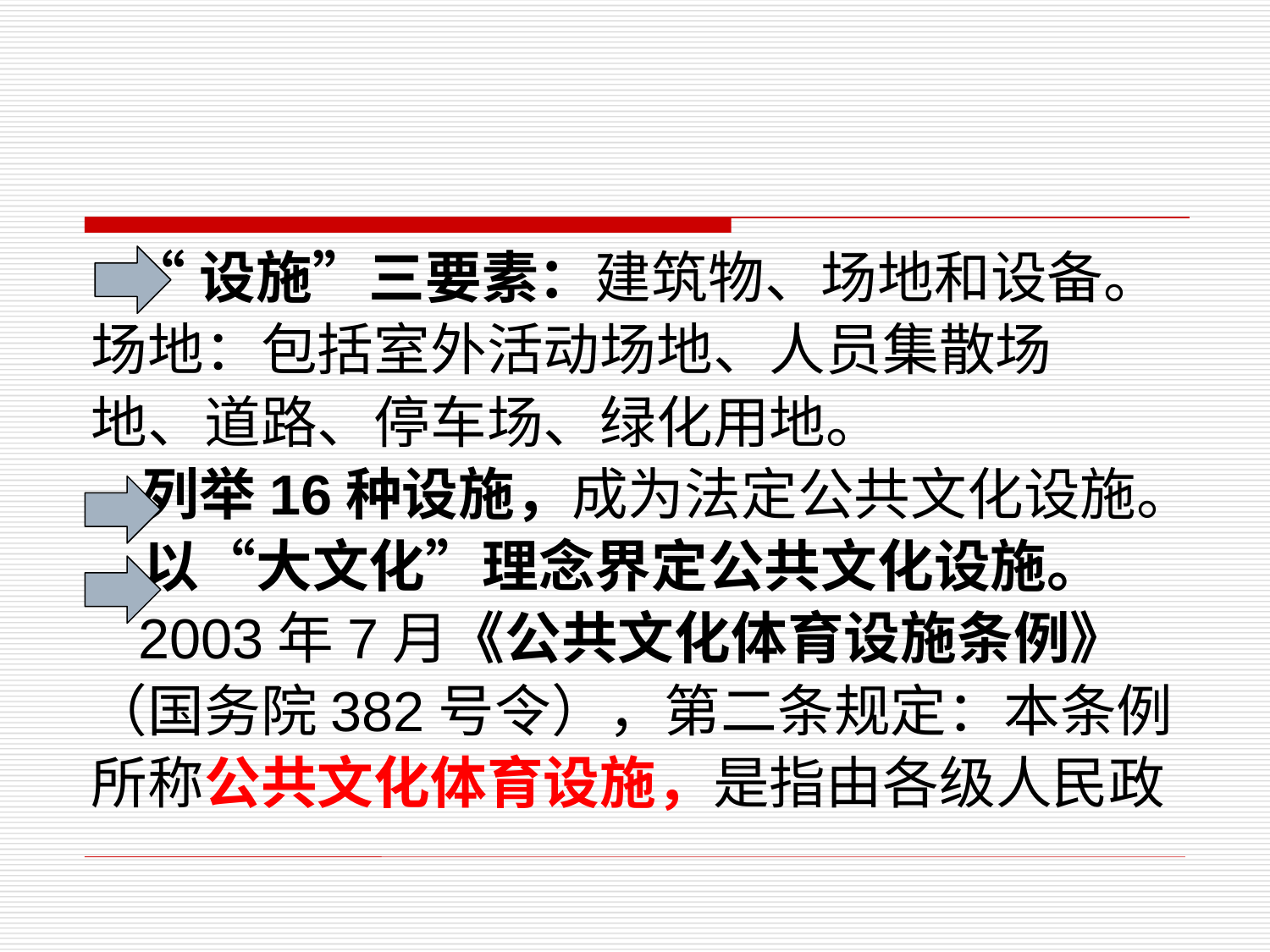

“设施”三要素：建筑物、场地和设备。
场地：包括室外活动场地、人员集散场
地、道路、停车场、绿化用地。
   列举16种设施，成为法定公共文化设施。
   以“大文化”理念界定公共文化设施。
   2003年7月《公共文化体育设施条例》
（国务院382号令），第二条规定：本条例
所称公共文化体育设施，是指由各级人民政